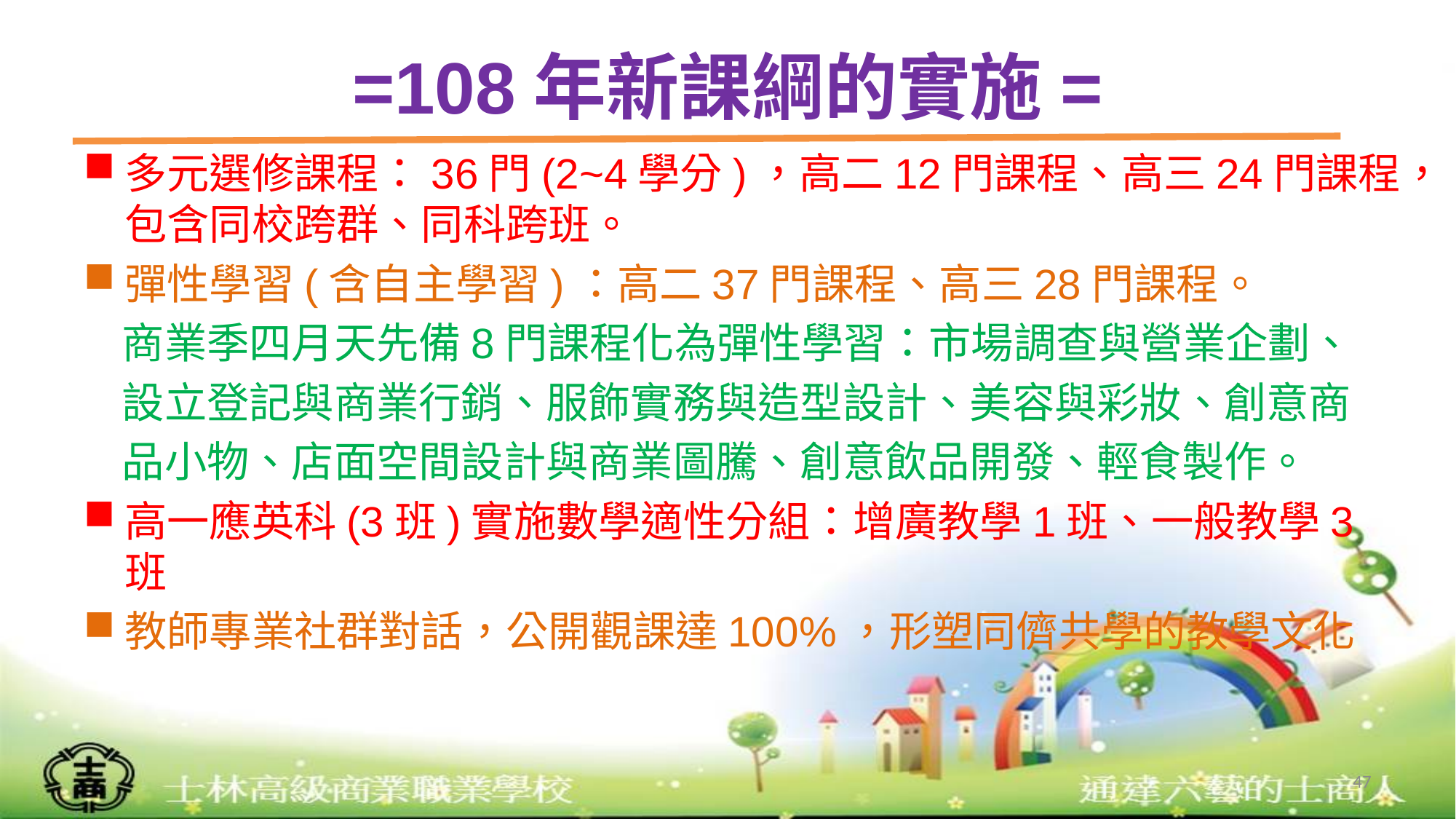

# =108年新課綱的實施=
多元選修課程：36門(2~4學分)，高二12門課程、高三24門課程，包含同校跨群、同科跨班。
彈性學習(含自主學習)：高二37門課程、高三28門課程。
   商業季四月天先備8門課程化為彈性學習：市場調查與營業企劃、
   設立登記與商業行銷、服飾實務與造型設計、美容與彩妝、創意商
   品小物、店面空間設計與商業圖騰、創意飲品開發、輕食製作。
高一應英科(3班)實施數學適性分組：增廣教學1班、一般教學3班
教師專業社群對話，公開觀課達100%，形塑同儕共學的教學文化

47